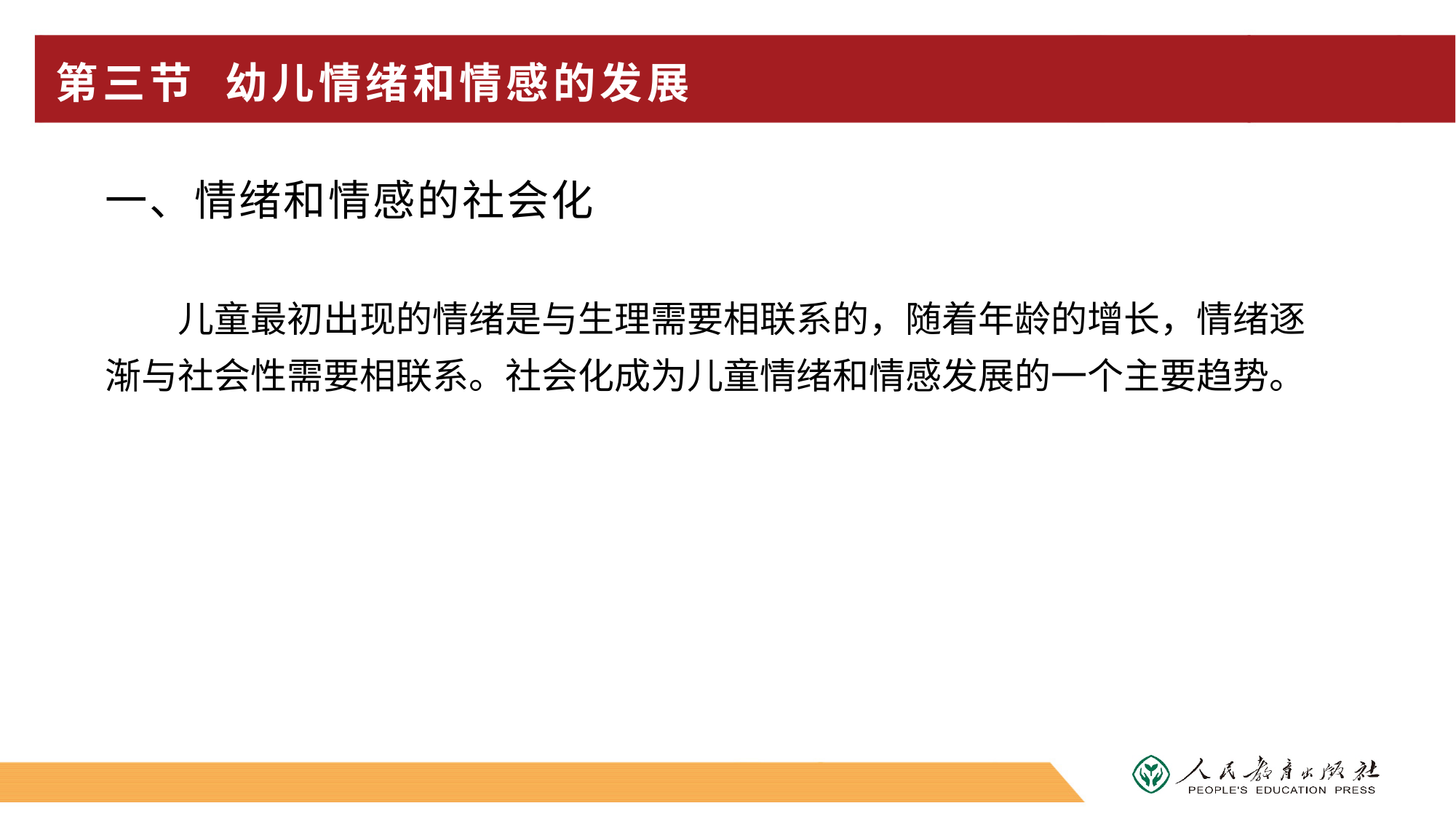

# 第三节  幼儿情绪和情感的发展
一、情绪和情感的社会化
儿童最初出现的情绪是与生理需要相联系的，随着年龄的增长，情绪逐渐与社会性需要相联系。社会化成为儿童情绪和情感发展的一个主要趋势。